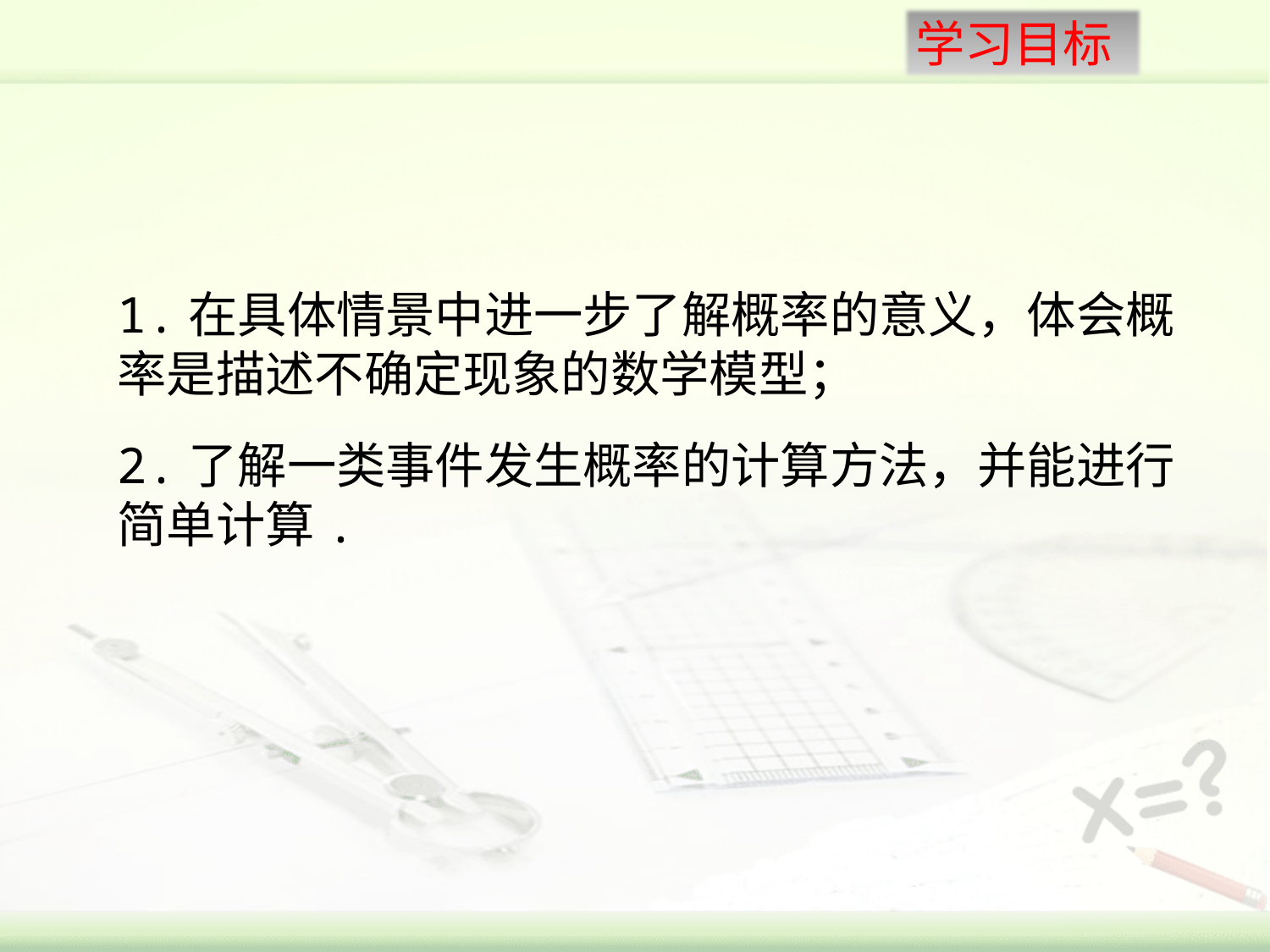

1.在具体情景中进一步了解概率的意义，体会概率是描述不确定现象的数学模型；
2.了解一类事件发生概率的计算方法，并能进行简单计算.